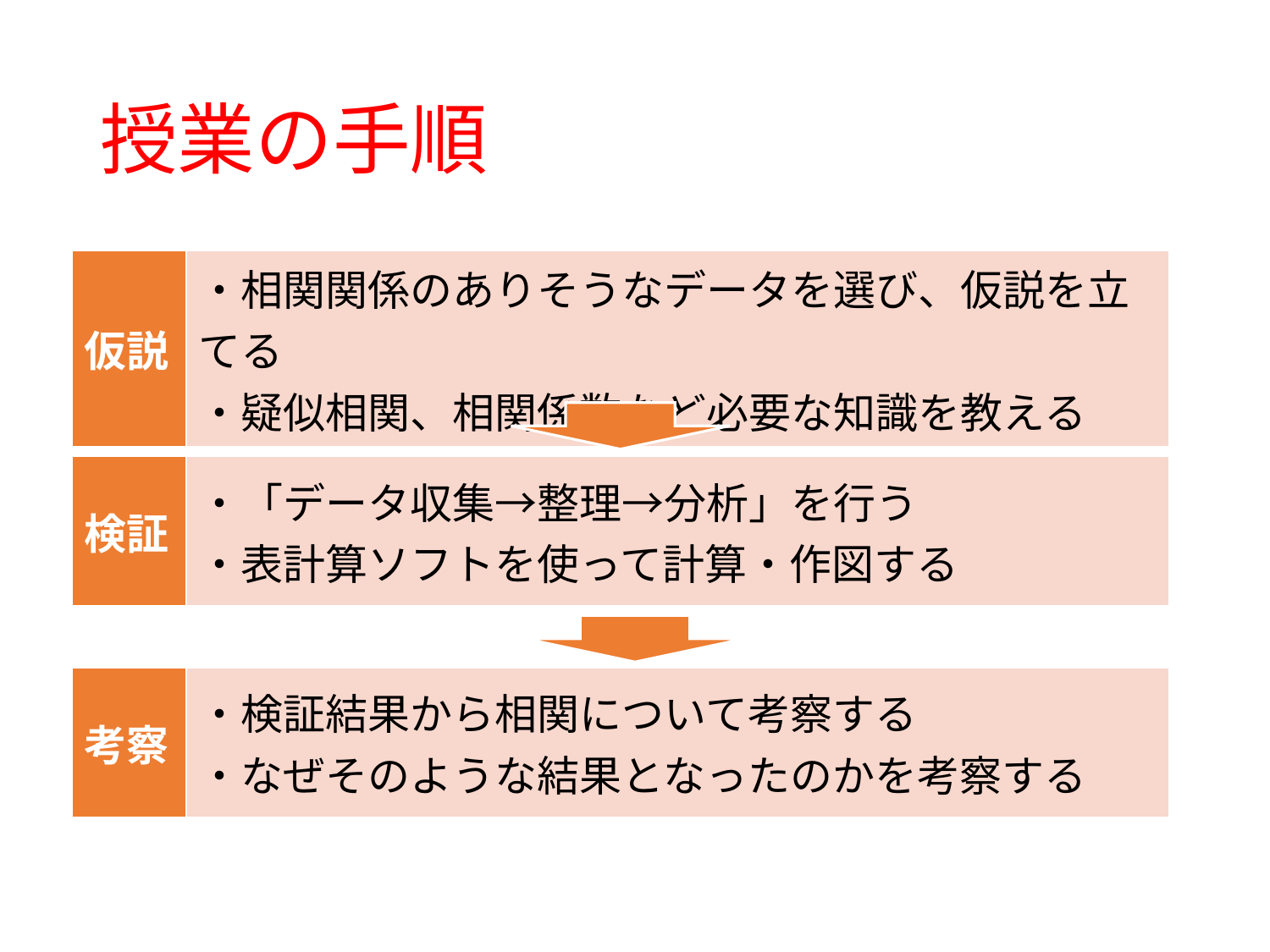

# 授業の手順
| 仮説 | ・相関関係のありそうなデータを選び、仮説を立てる ・疑似相関、相関係数など必要な知識を教える |
| --- | --- |

| 検証 | ・「データ収集→整理→分析」を行う ・表計算ソフトを使って計算・作図する |
| --- | --- |

| 考察 | ・検証結果から相関について考察する ・なぜそのような結果となったのかを考察する |
| --- | --- |